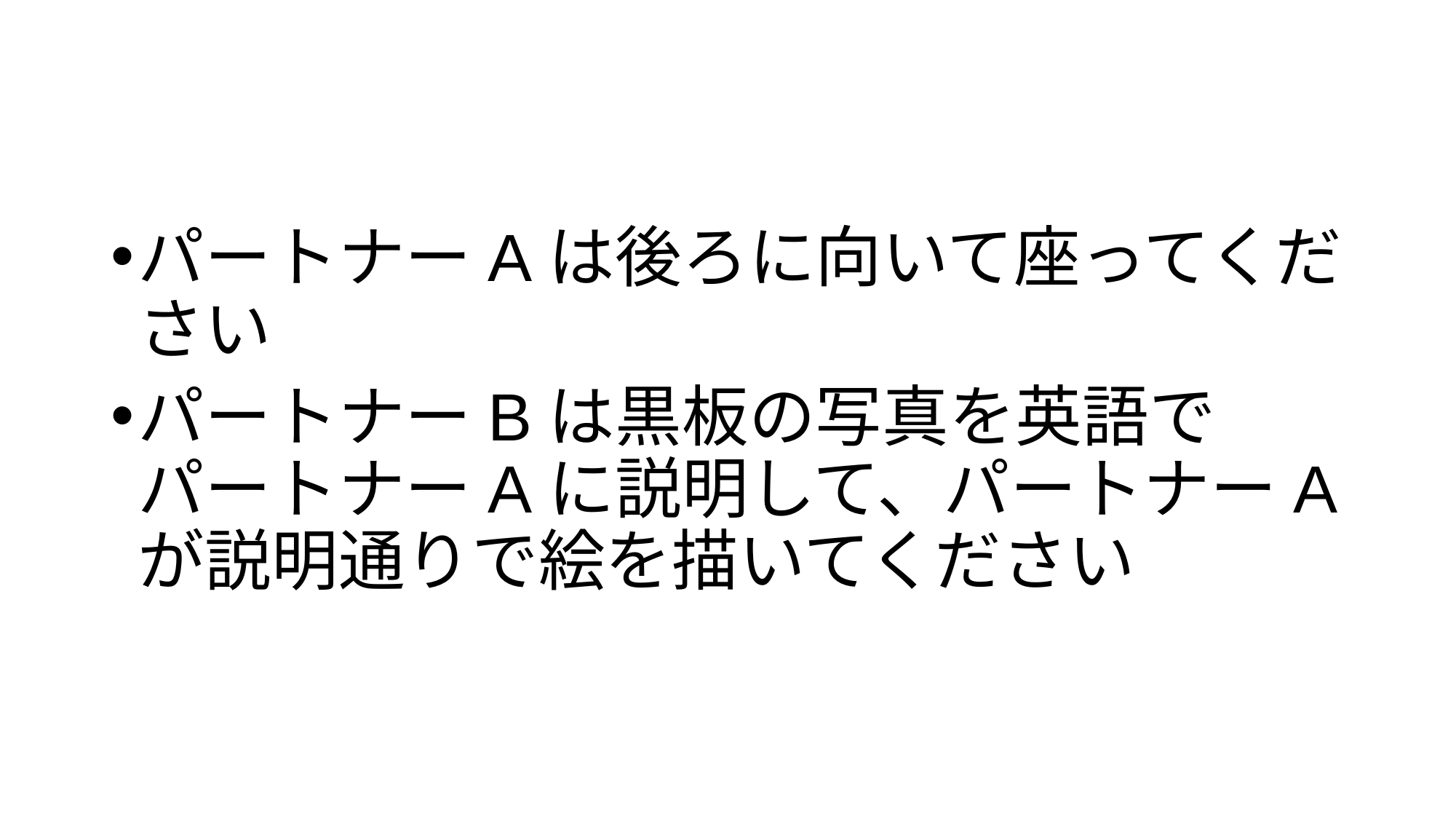

#
パートナーAは後ろに向いて座ってください
パートナーBは黒板の写真を英語でパートナーAに説明して、パートナーAが説明通りで絵を描いてください